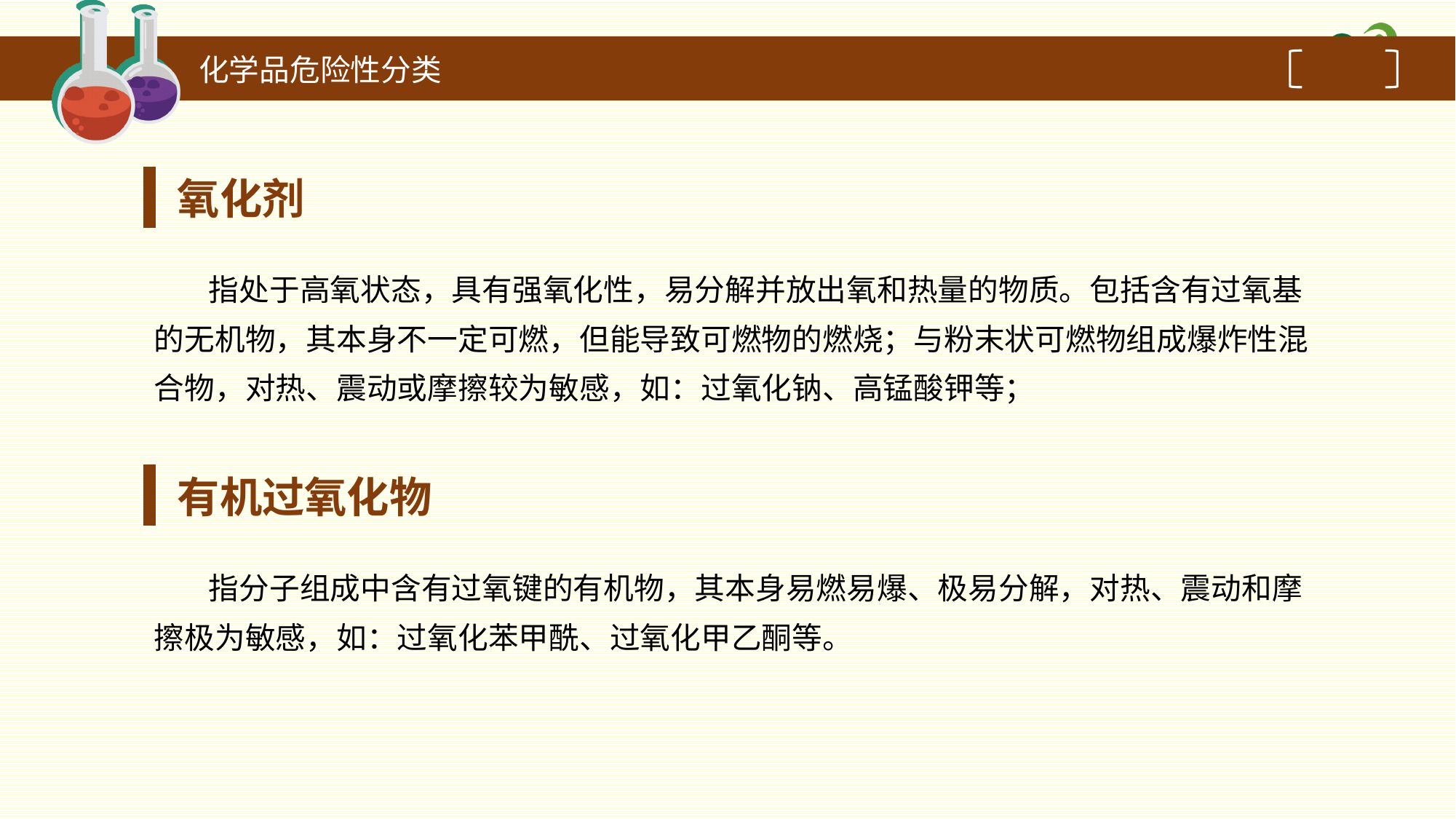

化学品危险性分类
18

氧化剂
指处于高氧状态，具有强氧化性，易分解并放出氧和热量的物质。包括含有过氧基的无机物，其本身不一定可燃，但能导致可燃物的燃烧；与粉末状可燃物组成爆炸性混合物，对热、震动或摩擦较为敏感，如：过氧化钠、高锰酸钾等；

有机过氧化物
指分子组成中含有过氧键的有机物，其本身易燃易爆、极易分解，对热、震动和摩擦极为敏感，如：过氧化苯甲酰、过氧化甲乙酮等。